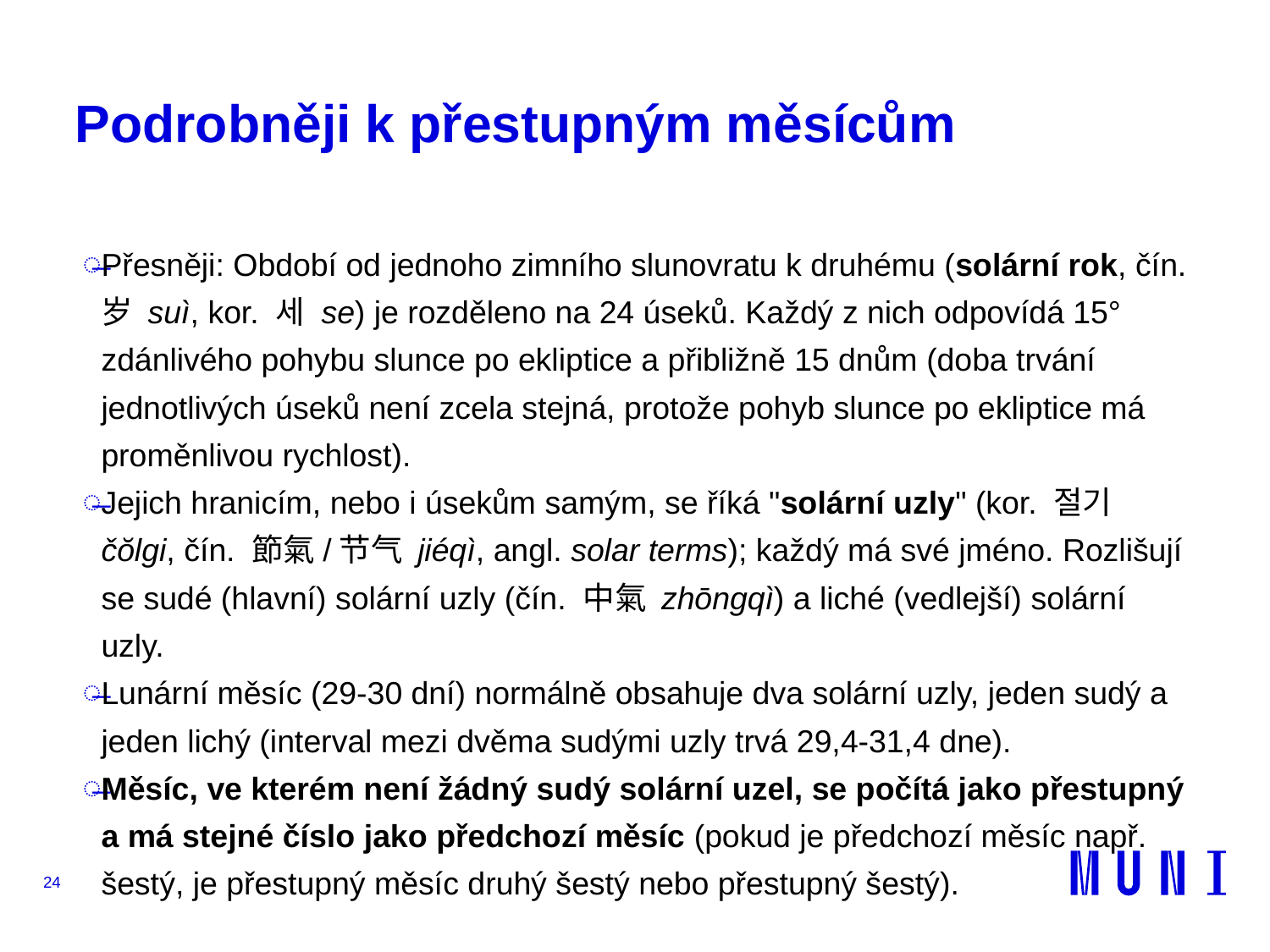

# Podrobněji k přestupným měsícům
Přesněji: Období od jednoho zimního slunovratu k druhému (solární rok, čín. 岁 suì, kor. 세 se) je rozděleno na 24 úseků. Každý z nich odpovídá 15° zdánlivého pohybu slunce po ekliptice a přibližně 15 dnům (doba trvání jednotlivých úseků není zcela stejná, protože pohyb slunce po ekliptice má proměnlivou rychlost).
Jejich hranicím, nebo i úsekům samým, se říká "solární uzly" (kor. 절기 čŏlgi, čín. 節氣/节气 jiéqì, angl. solar terms); každý má své jméno. Rozlišují se sudé (hlavní) solární uzly (čín. 中氣 zhōngqì) a liché (vedlejší) solární uzly.
Lunární měsíc (29-30 dní) normálně obsahuje dva solární uzly, jeden sudý a jeden lichý (interval mezi dvěma sudými uzly trvá 29,4-31,4 dne).
Měsíc, ve kterém není žádný sudý solární uzel, se počítá jako přestupný a má stejné číslo jako předchozí měsíc (pokud je předchozí měsíc např. šestý, je přestupný měsíc druhý šestý nebo přestupný šestý).
24